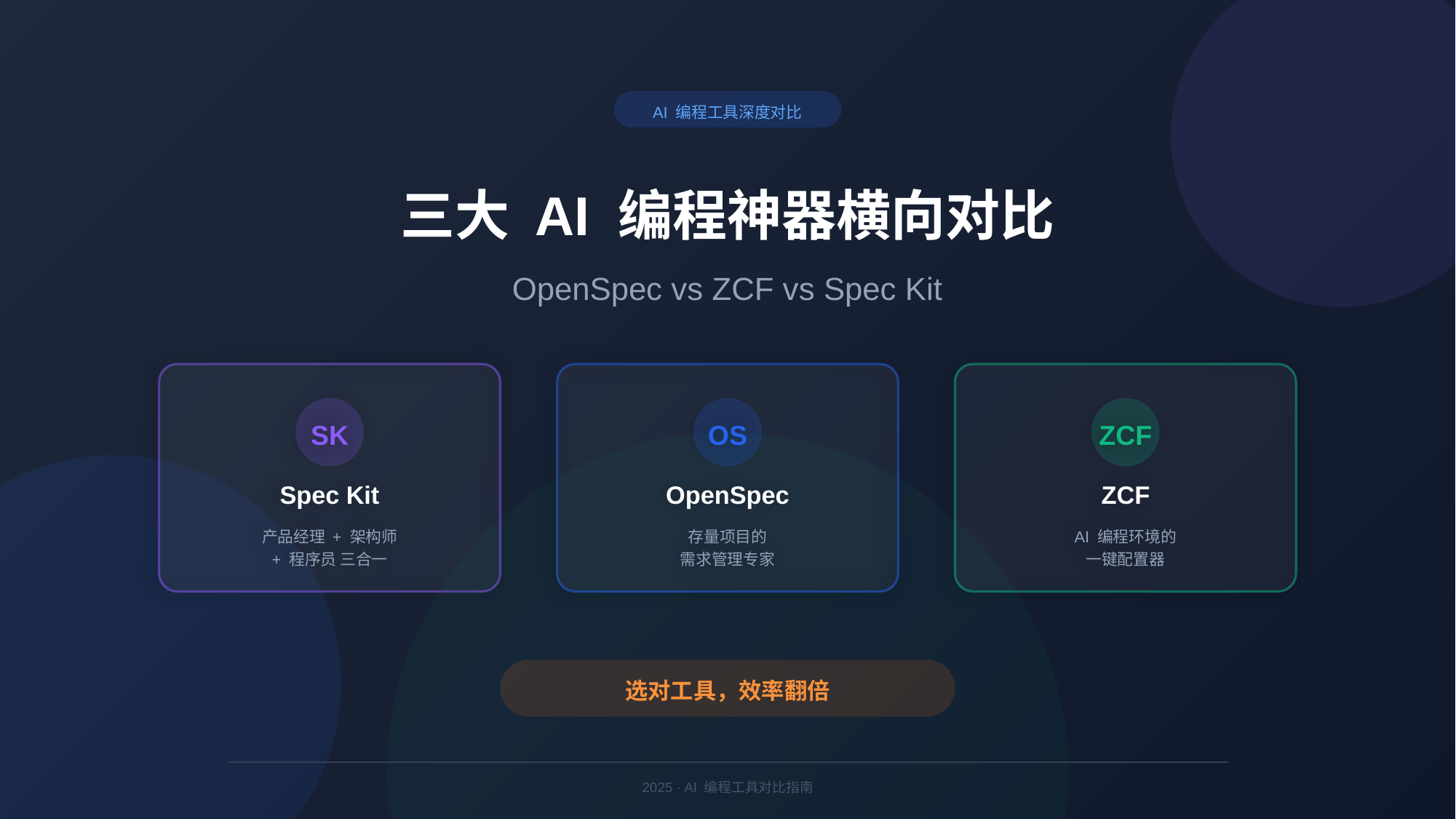

AI 编程工具深度对比
三大 AI 编程神器横向对比
OpenSpec vs ZCF vs Spec Kit

SK
Spec Kit
产品经理 + 架构师
+ 程序员 三合一

OS
OpenSpec
存量项目的
需求管理专家

ZCF
ZCF
AI 编程环境的
一键配置器

选对工具，效率翻倍

2025 · AI 编程工具对比指南